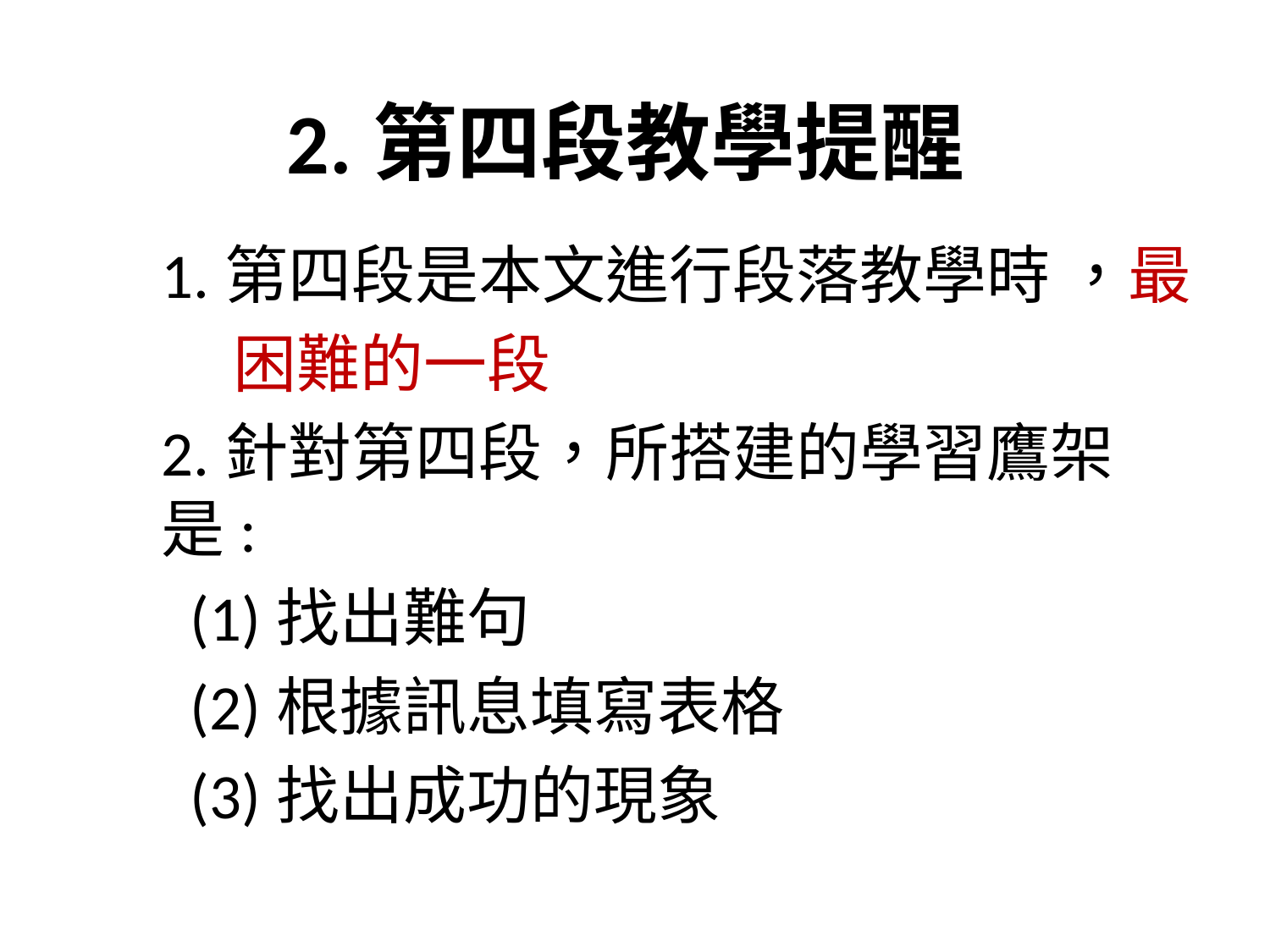

# 2.第四段教學提醒
1.第四段是本文進行段落教學時 ，最
    困難的一段
2.針對第四段，所搭建的學習鷹架是:
  (1)找出難句
  (2)根據訊息填寫表格
  (3)找出成功的現象